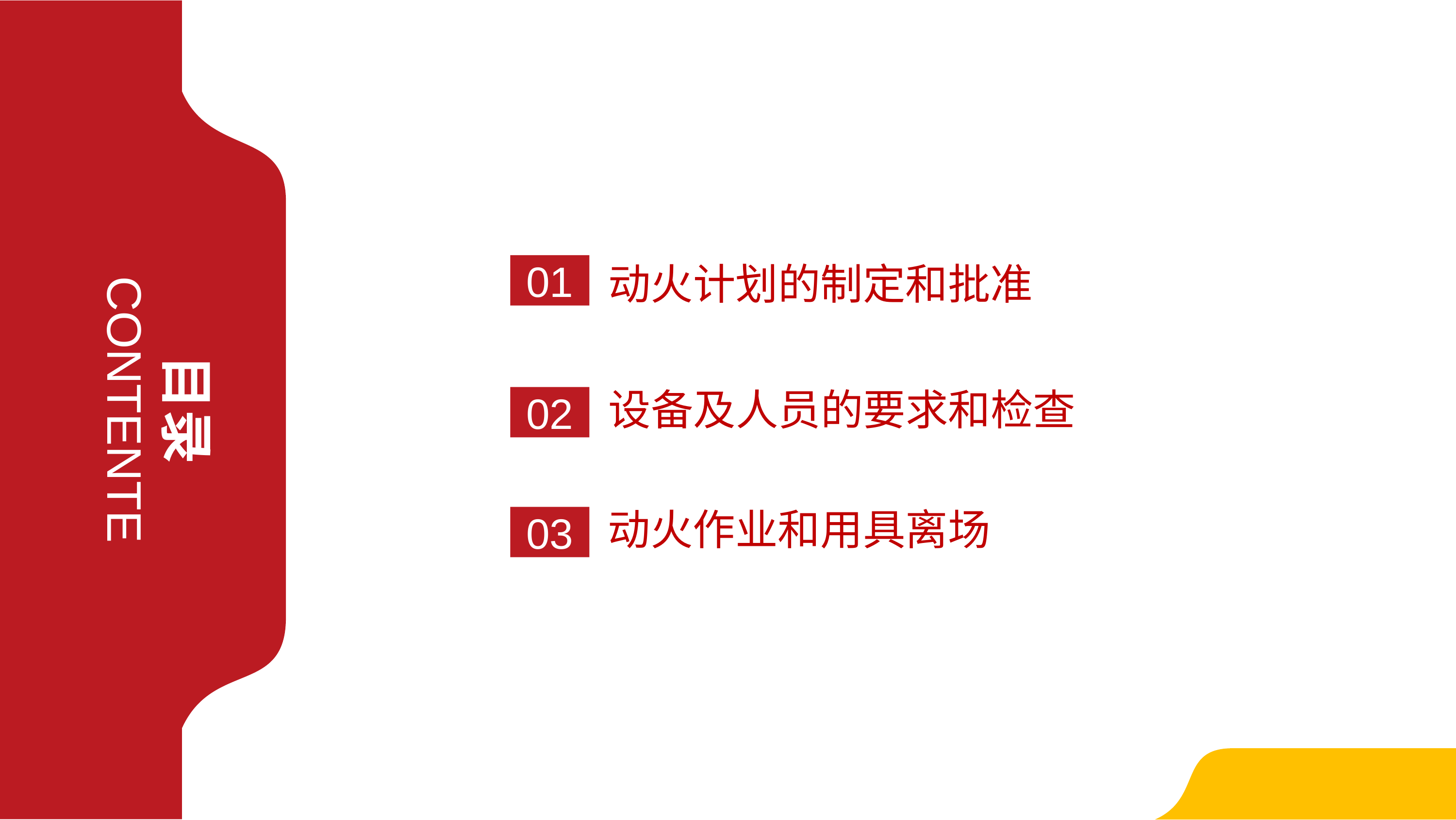

动火计划的制定和批准
01

目录
CONTENTE
设备及人员的要求和检查
02
动火作业和用具离场
03